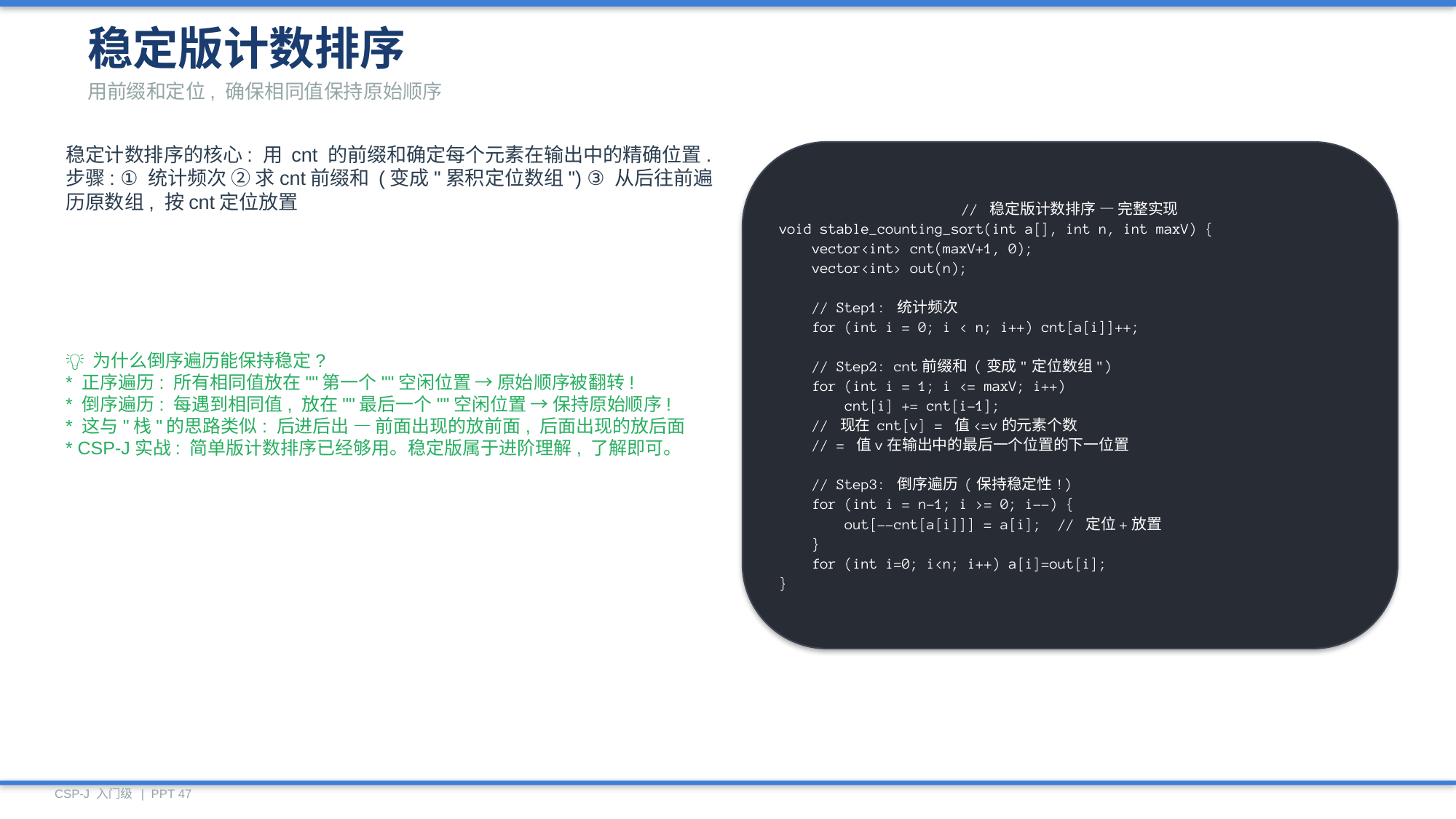

稳定版计数排序
用前缀和定位, 确保相同值保持原始顺序
稳定计数排序的核心: 用 cnt 的前缀和确定每个元素在输出中的精确位置.
步骤: ① 统计频次 ② 求cnt前缀和 (变成"累积定位数组") ③ 从后往前遍历原数组, 按cnt定位放置
// 稳定版计数排序 — 完整实现
void stable_counting_sort(int a[], int n, int maxV) {
    vector<int> cnt(maxV+1, 0);
    vector<int> out(n);

    // Step1: 统计频次
    for (int i = 0; i < n; i++) cnt[a[i]]++;

    // Step2: cnt前缀和 (变成"定位数组")
    for (int i = 1; i <= maxV; i++)
        cnt[i] += cnt[i-1];
    // 现在 cnt[v] = 值<=v的元素个数
    // = 值v在输出中的最后一个位置的下一位置

    // Step3: 倒序遍历 (保持稳定性!)
    for (int i = n-1; i >= 0; i--) {
        out[--cnt[a[i]]] = a[i];  // 定位+放置
    }
    for (int i=0; i<n; i++) a[i]=out[i];
}
💡 为什么倒序遍历能保持稳定?
* 正序遍历: 所有相同值放在""第一个""空闲位置 → 原始顺序被翻转!
* 倒序遍历: 每遇到相同值, 放在""最后一个""空闲位置 → 保持原始顺序!
* 这与"栈"的思路类似: 后进后出 — 前面出现的放前面, 后面出现的放后面
* CSP-J实战: 简单版计数排序已经够用。稳定版属于进阶理解, 了解即可。

CSP-J 入门级  |  PPT 47